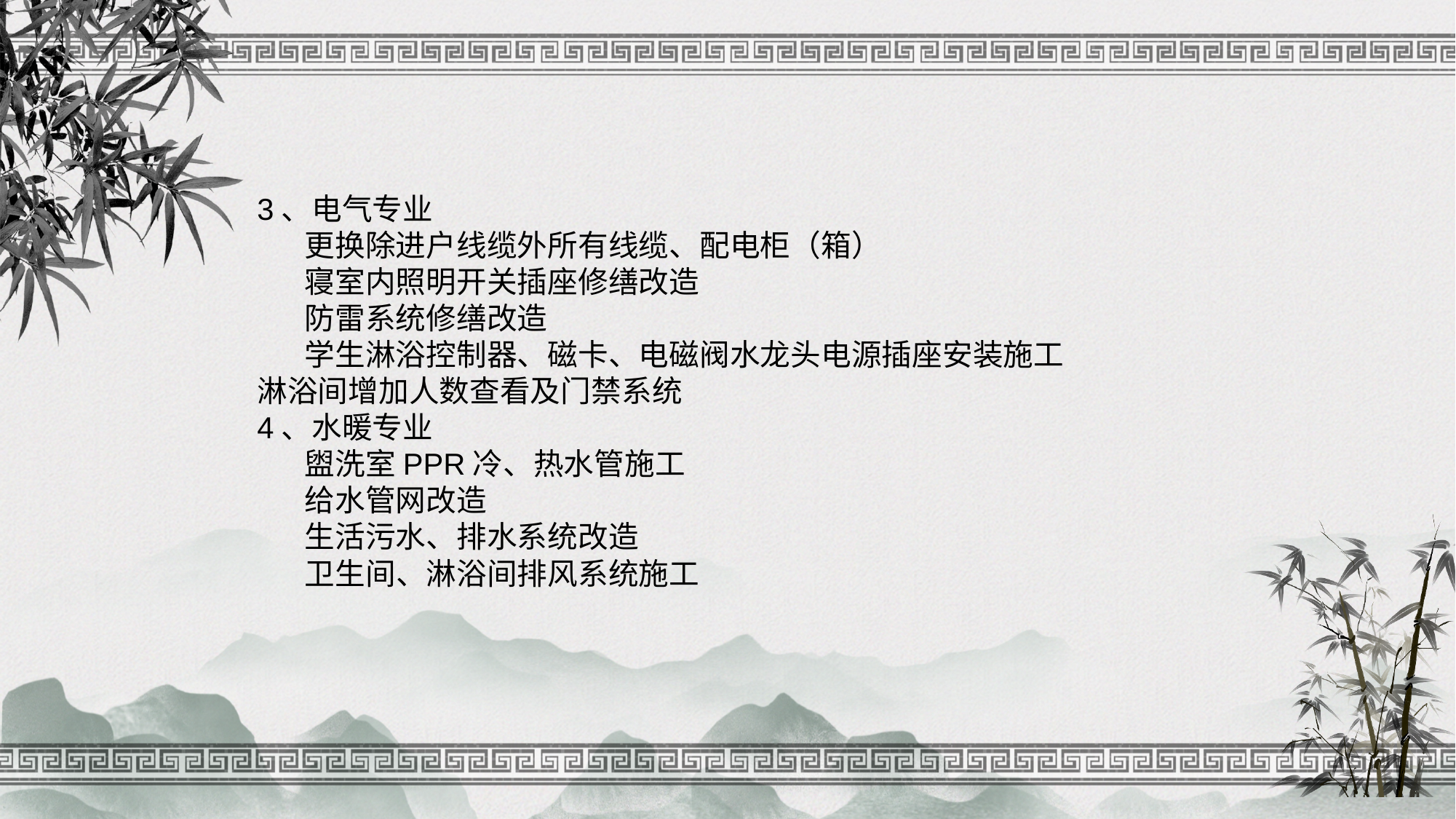

3、电气专业
      更换除进户线缆外所有线缆、配电柜（箱）
      寝室内照明开关插座修缮改造
      防雷系统修缮改造
      学生淋浴控制器、磁卡、电磁阀水龙头电源插座安装施工
淋浴间增加人数查看及门禁系统
4、水暖专业
      盥洗室PPR冷、热水管施工
      给水管网改造
      生活污水、排水系统改造
      卫生间、淋浴间排风系统施工